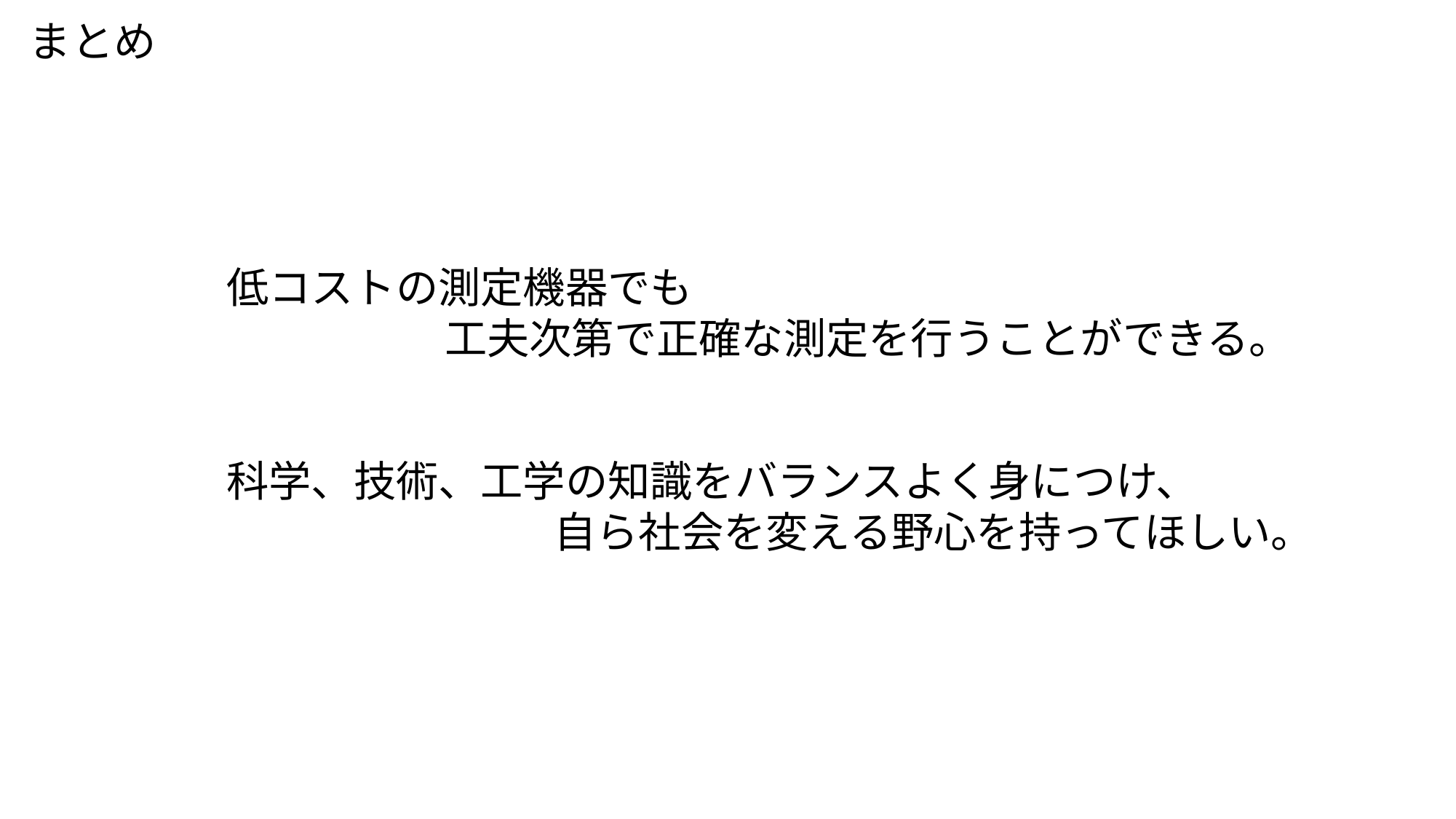

まとめ
低コストの測定機器でも
		工夫次第で正確な測定を行うことができる。
科学、技術、工学の知識をバランスよく身につけ、
			自ら社会を変える野心を持ってほしい。